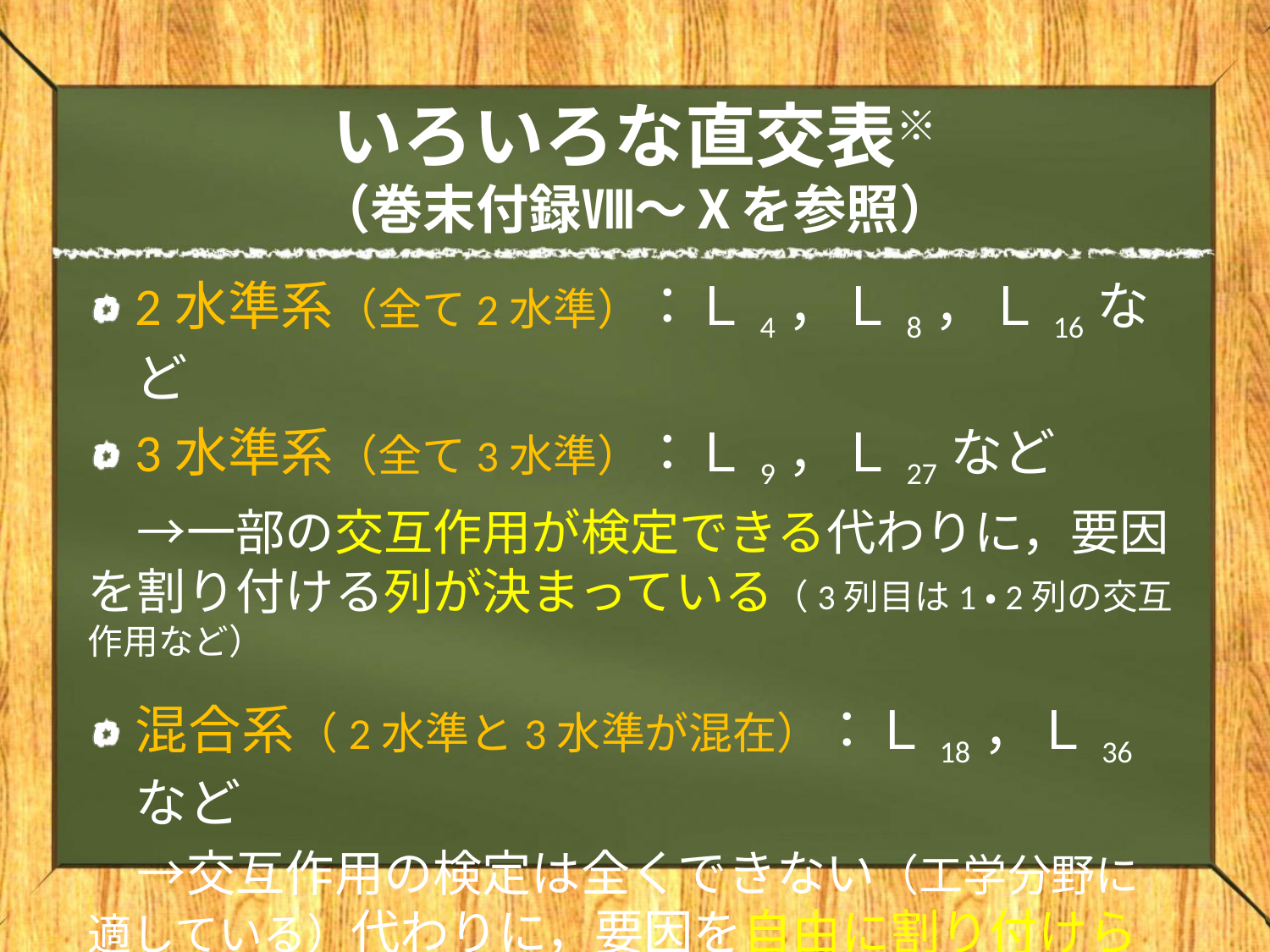

# いろいろな直交表※ （巻末付録Ⅷ～Ⅹを参照）
2水準系（全て2水準）：Ｌ4，Ｌ8，Ｌ16など
3水準系（全て3水準）：Ｌ9，Ｌ27など
　→一部の交互作用が検定できる代わりに，要因を割り付ける列が決まっている（3列目は1・2列の交互作用など）

混合系（2水準と3水準が混在）：Ｌ18，Ｌ36など
　→交互作用の検定は全くできない（工学分野に適している）代わりに，要因を自由に割り付けられる
　※注：直交表は自作することも可能です。